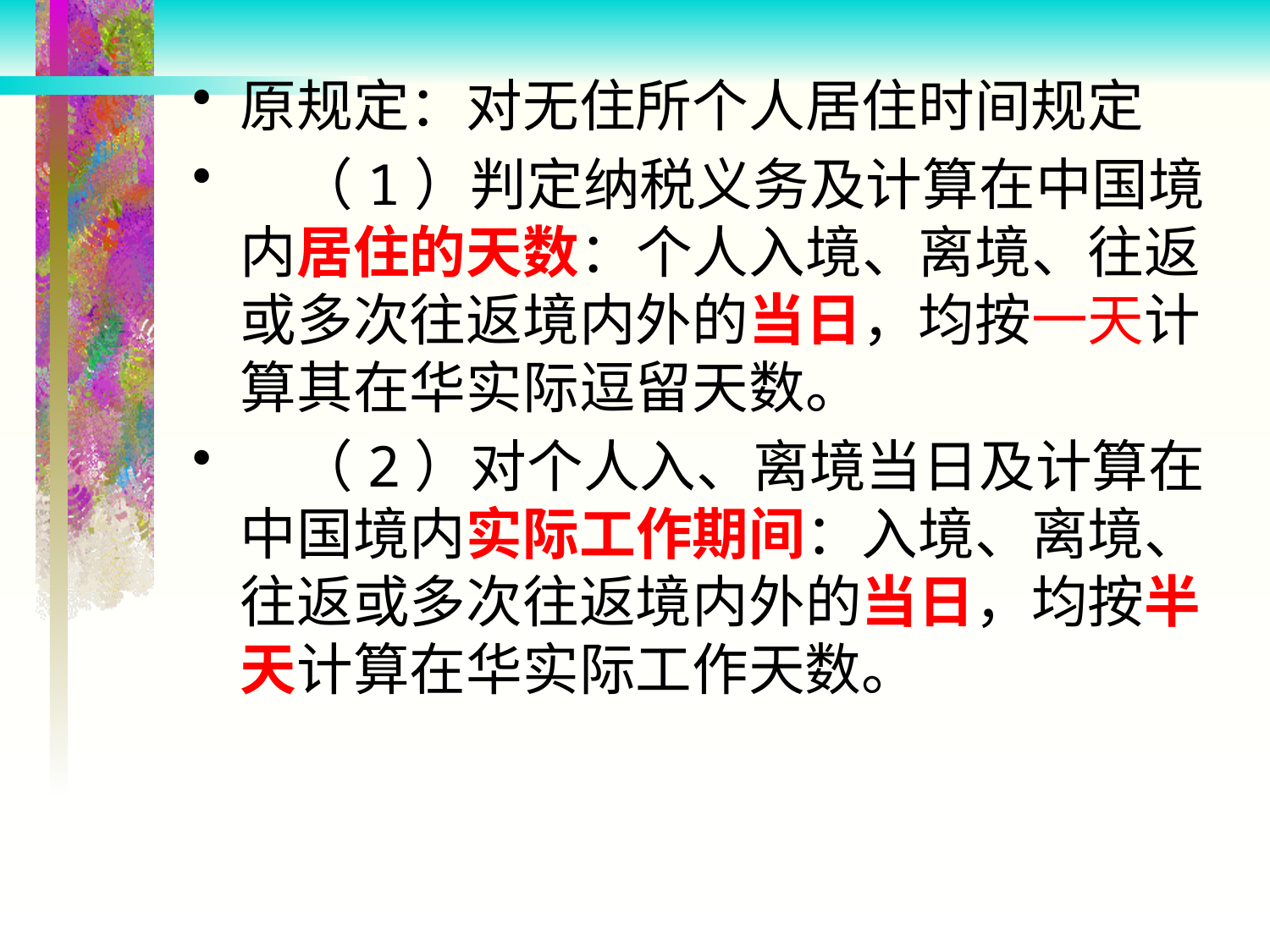

原规定：对无住所个人居住时间规定
　（1）判定纳税义务及计算在中国境内居住的天数：个人入境、离境、往返或多次往返境内外的当日，均按一天计算其在华实际逗留天数。
　（2）对个人入、离境当日及计算在中国境内实际工作期间：入境、离境、往返或多次往返境内外的当日，均按半天计算在华实际工作天数。